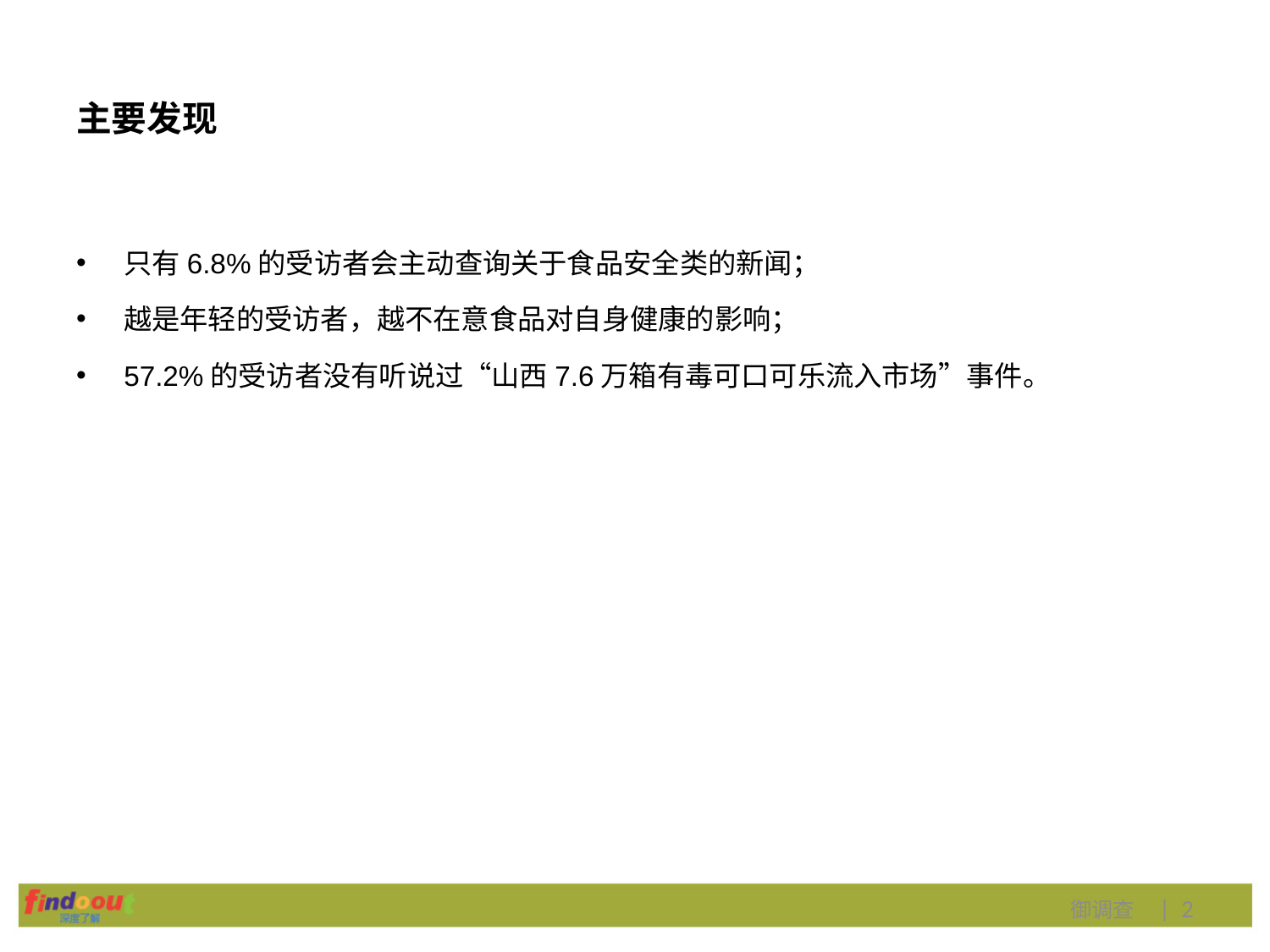

# 主要发现
只有6.8%的受访者会主动查询关于食品安全类的新闻；
越是年轻的受访者，越不在意食品对自身健康的影响；
57.2%的受访者没有听说过“山西7.6万箱有毒可口可乐流入市场”事件。

御调查   |  2